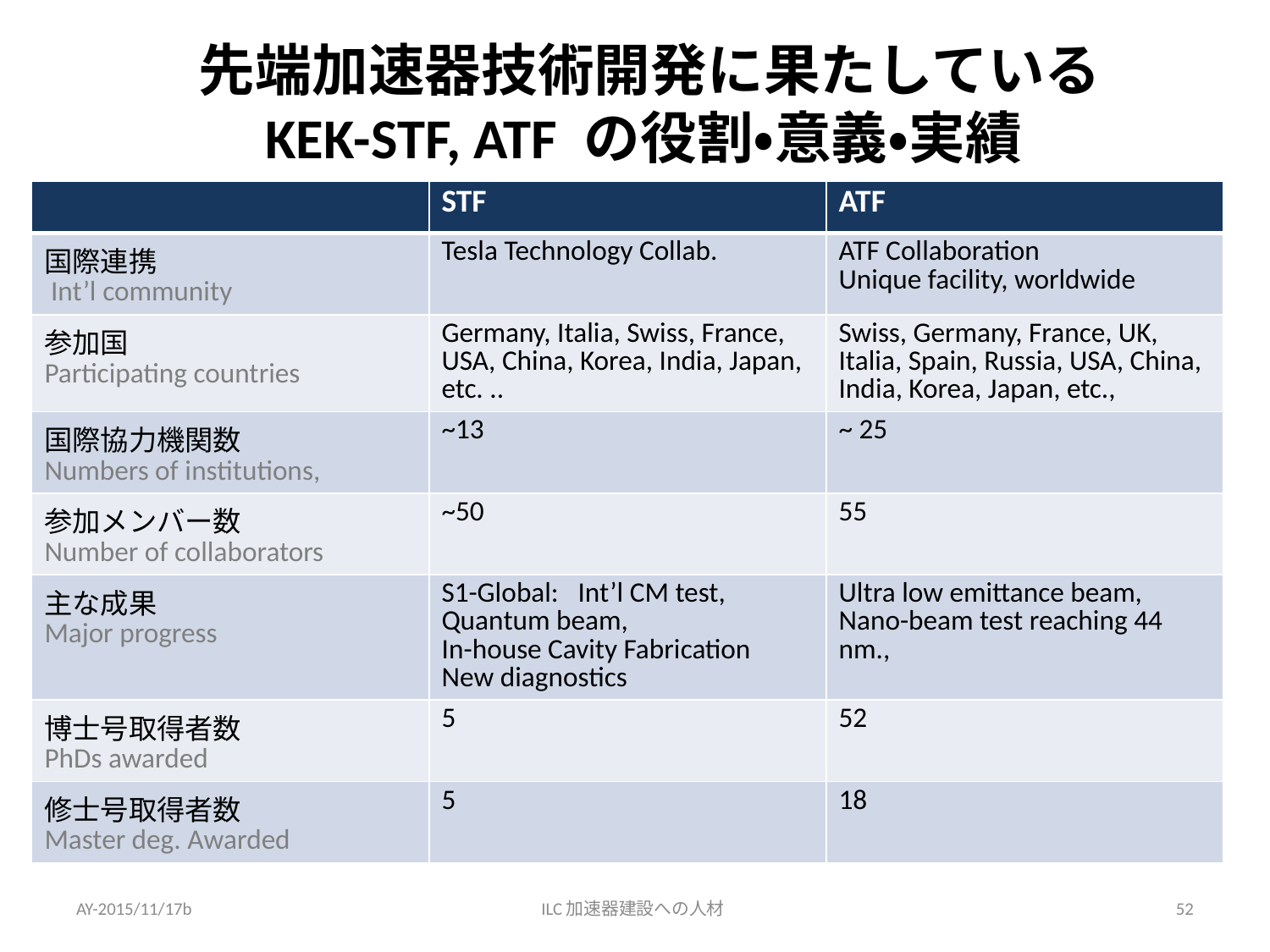

# 先端加速器技術開発に果たしている KEK-STF, ATF の役割・意義・実績
|  | STF | ATF |
| --- | --- | --- |
| 国際連携 Int’l community | Tesla Technology Collab. | ATF Collaboration Unique facility, worldwide |
| 参加国 Participating countries | Germany, Italia, Swiss, France, USA, China, Korea, India, Japan, etc. .. | Swiss, Germany, France, UK, Italia, Spain, Russia, USA, China, India, Korea, Japan, etc., |
| 国際協力機関数 Numbers of institutions, | ~13 | ~ 25 |
| 参加メンバー数 Number of collaborators | ~50 | 55 |
| 主な成果 Major progress | S1-Global: Int’l CM test, Quantum beam, In-house Cavity Fabrication New diagnostics | Ultra low emittance beam, Nano-beam test reaching 44 nm., |
| 博士号取得者数 PhDs awarded | 5 | 52 |
| 修士号取得者数 Master deg. Awarded | 5 | 18 |
AY-2015/11/17b
ILC加速器建設への人材
52